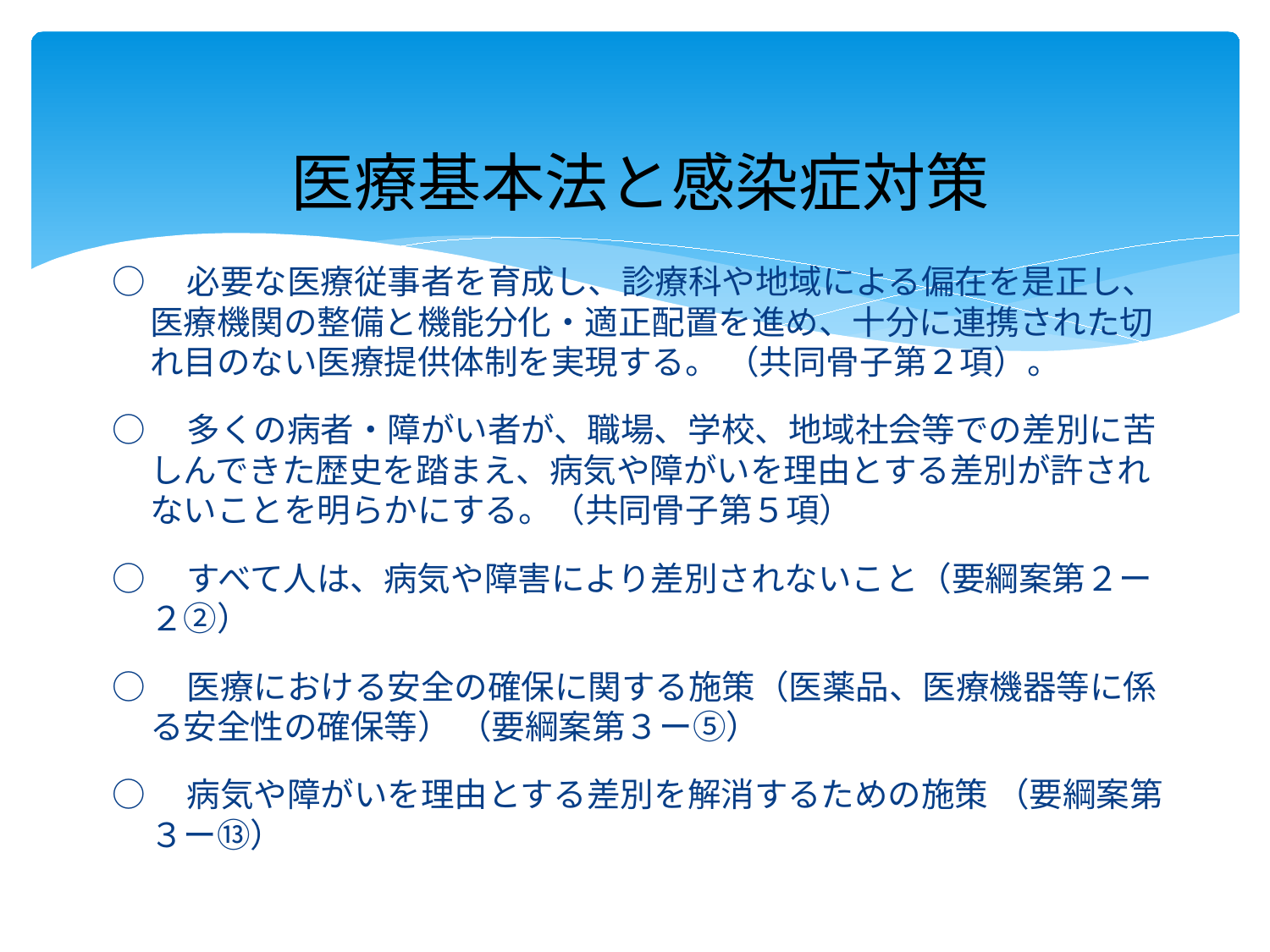

# 医療基本法と感染症対策
○　必要な医療従事者を育成し、診療科や地域による偏在を是正し、医療機関の整備と機能分化・適正配置を進め、十分に連携された切れ目のない医療提供体制を実現する。 （共同骨子第２項）。
○　多くの病者・障がい者が、職場、学校、地域社会等での差別に苦しんできた歴史を踏まえ、病気や障がいを理由とする差別が許されないことを明らかにする。（共同骨子第５項）
○　すべて人は、病気や障害により差別されないこと（要綱案第２ー２②）
○　医療における安全の確保に関する施策（医薬品、医療機器等に係る安全性の確保等） （要綱案第３ー⑤）
○　病気や障がいを理由とする差別を解消するための施策 （要綱案第３ー⑬）